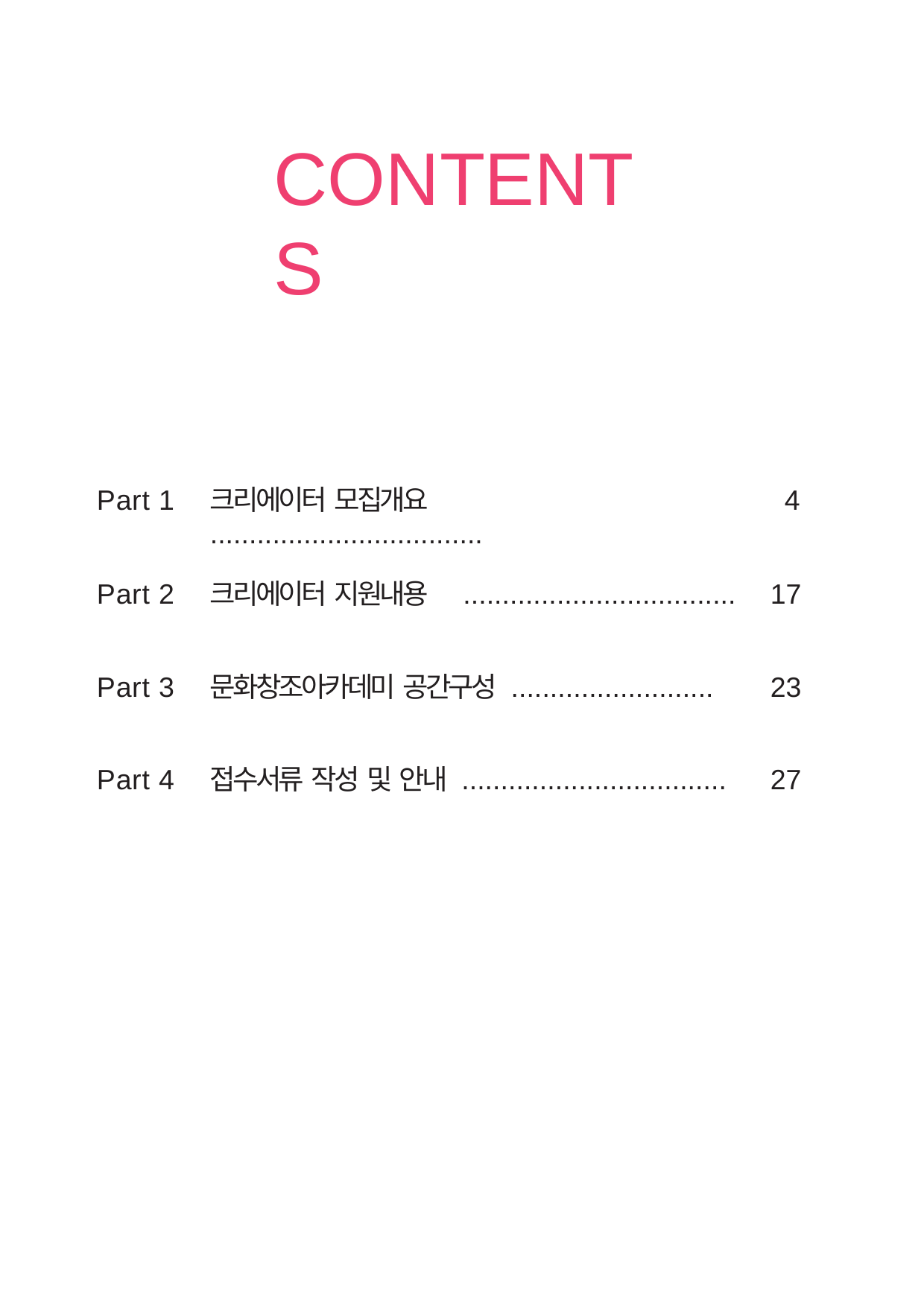

# CONTENTS
Part 1
크리에이터 모집개요	...................................
4
Part 2
크리에이터 지원내용	...................................	17
Part 3
문화창조아카데미 공간구성 ..........................	23
Part 4
접수서류 작성 및 안내 ..................................	27